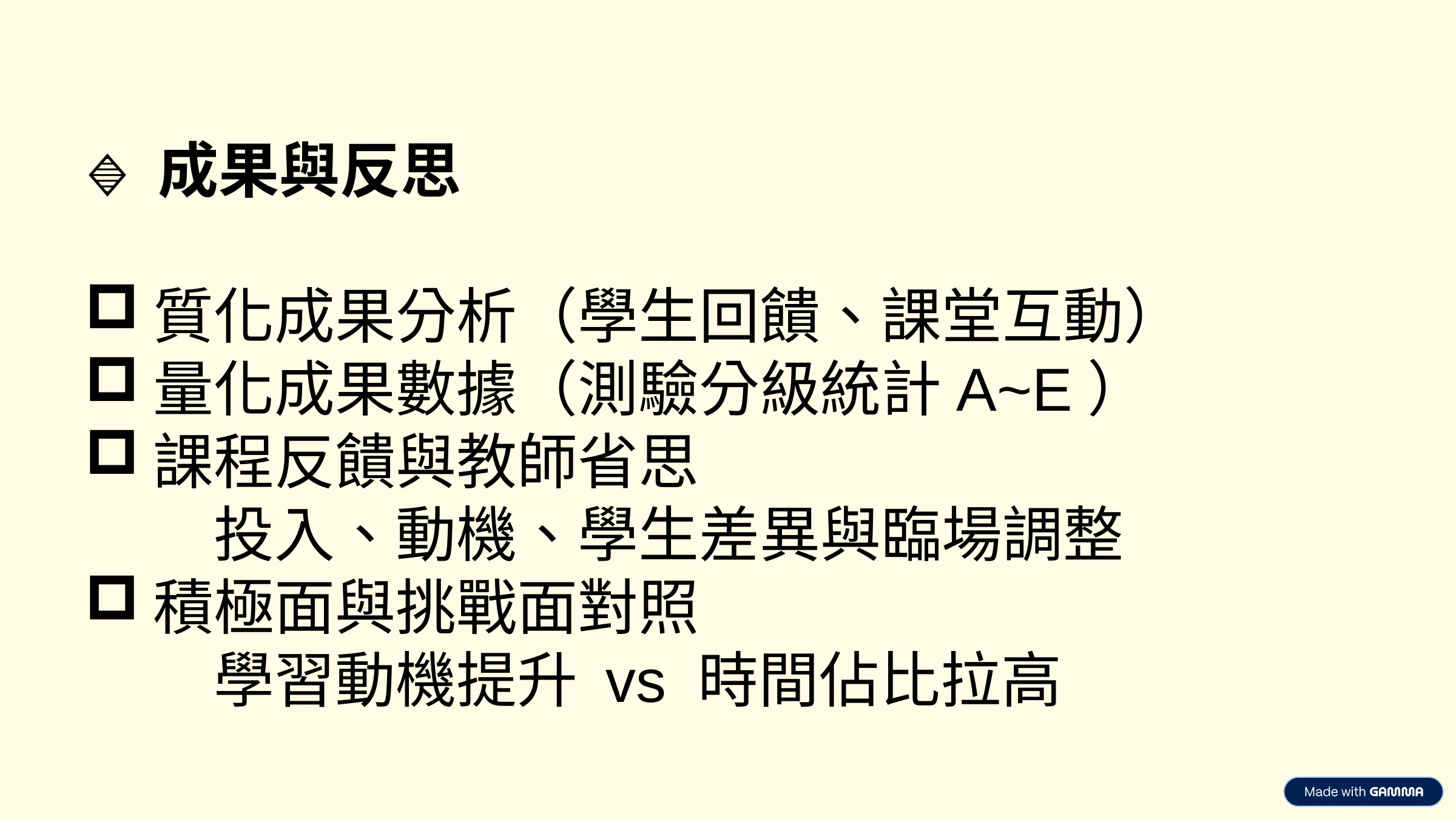

🔹 成果與反思

質化成果分析（學生回饋、課堂互動）
量化成果數據（測驗分級統計A~E）
課程反饋與教師省思
　投入、動機、學生差異與臨場調整
積極面與挑戰面對照
　學習動機提升 vs 時間佔比拉高